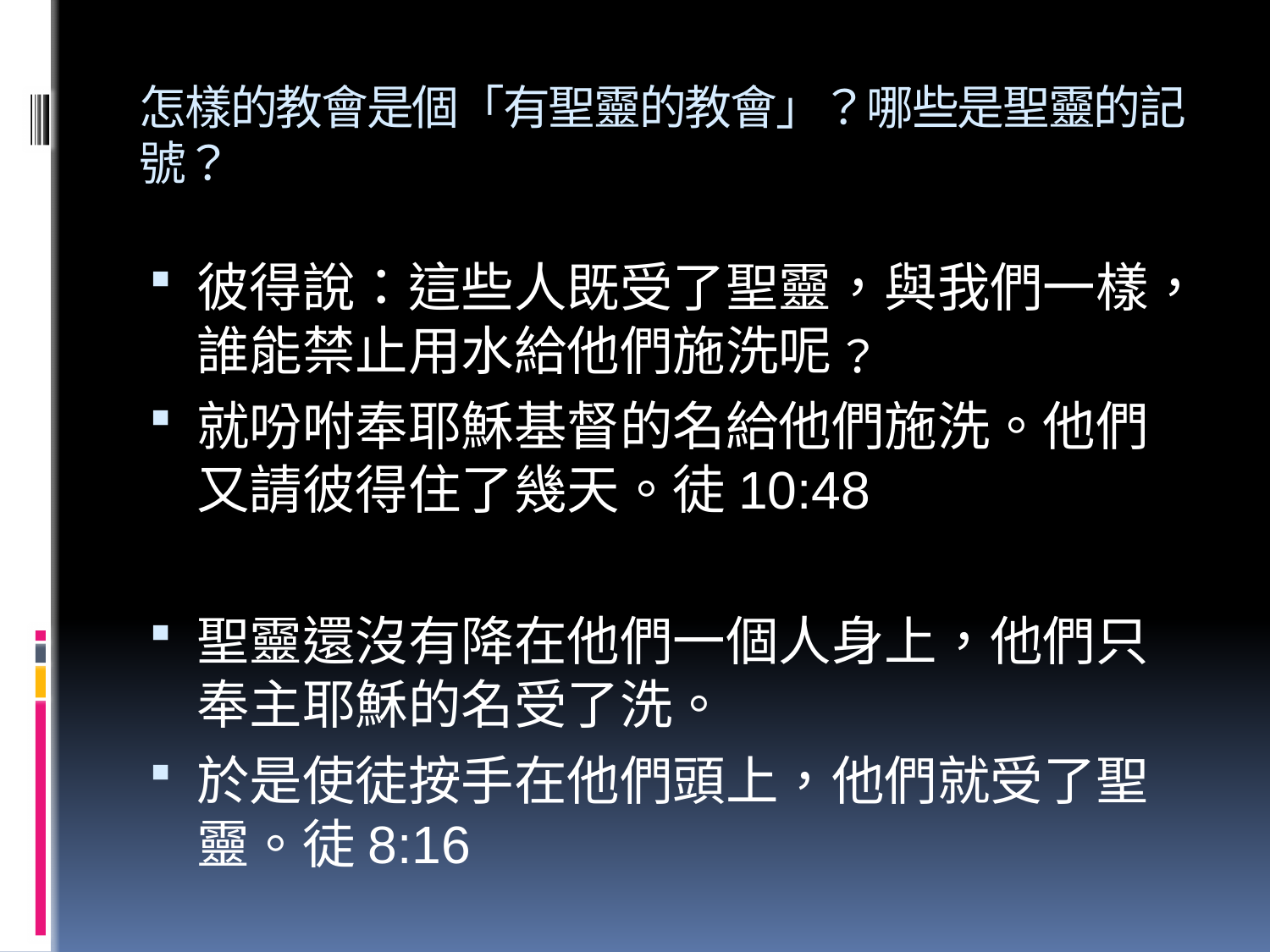

# 怎樣的教會是個「有聖靈的教會」？哪些是聖靈的記號？
彼得說：這些人既受了聖靈，與我們一樣，誰能禁止用水給他們施洗呢﹖
就吩咐奉耶穌基督的名給他們施洗。他們又請彼得住了幾天。徒10:48

聖靈還沒有降在他們一個人身上，他們只奉主耶穌的名受了洗。
於是使徒按手在他們頭上，他們就受了聖靈。徒8:16